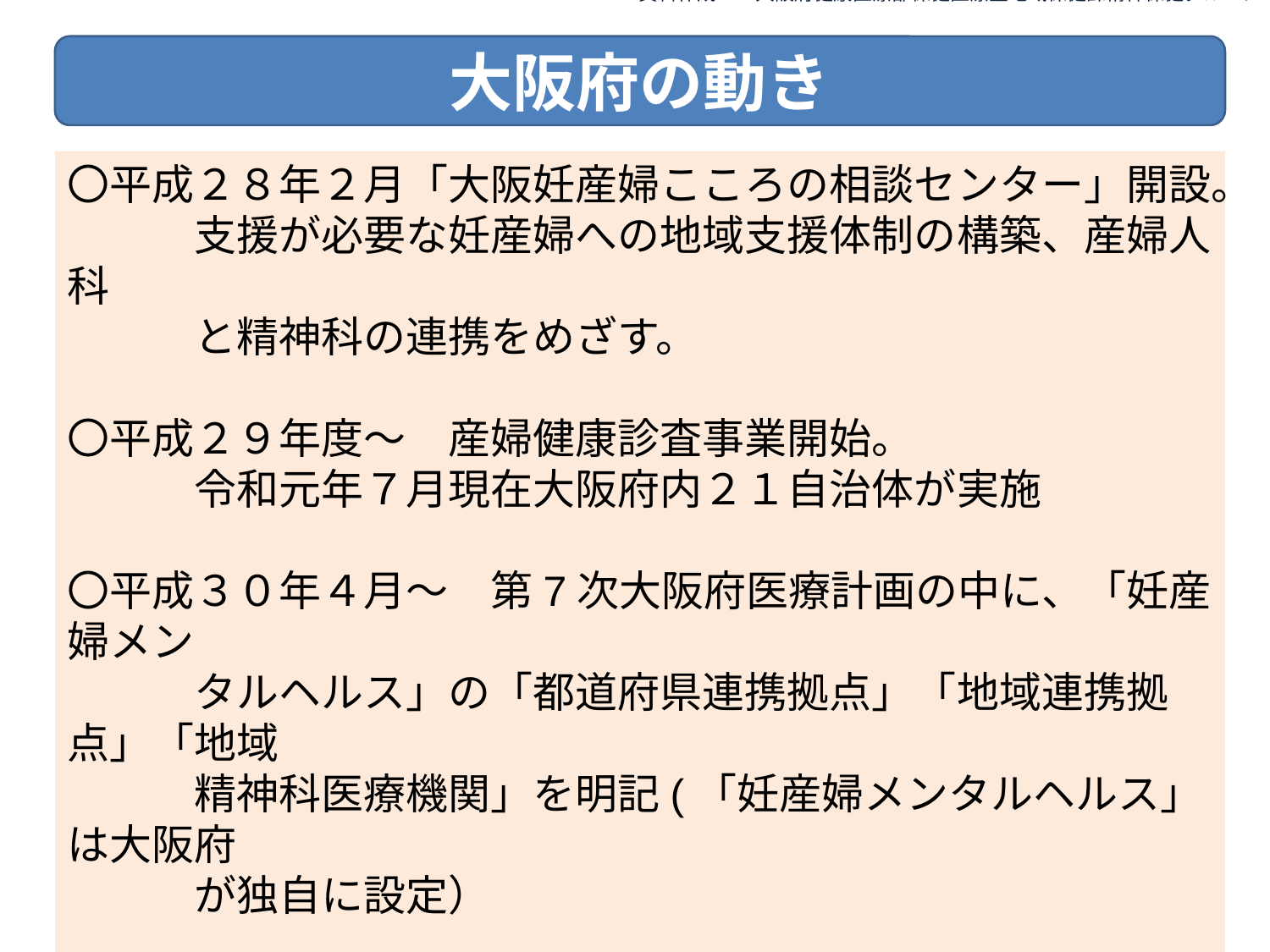

＜資料作成＞　大阪府健康医療部保健医療室地域保健課精神保健グループ

大阪府の動き
〇平成２８年２月「大阪妊産婦こころの相談センター」開設。
　　　支援が必要な妊産婦への地域支援体制の構築、産婦人科
　　　と精神科の連携をめざす。

〇平成２９年度～　産婦健康診査事業開始。
　　　令和元年７月現在大阪府内２１自治体が実施

〇平成３０年４月～　第7次大阪府医療計画の中に、「妊産婦メン
　　　タルヘルス」の「都道府県連携拠点」「地域連携拠点」「地域
　　　精神科医療機関」を明記(「妊産婦メンタルヘルス」は大阪府
　　　が独自に設定）

〇平成３０年１２月　妊産婦メンタルヘルス検討会開催
　　　参加機関：大阪府医師会・大阪産婦人科医会
　　　　　　　　　　大阪精神科病院協会・大阪精神科診療所協会
4